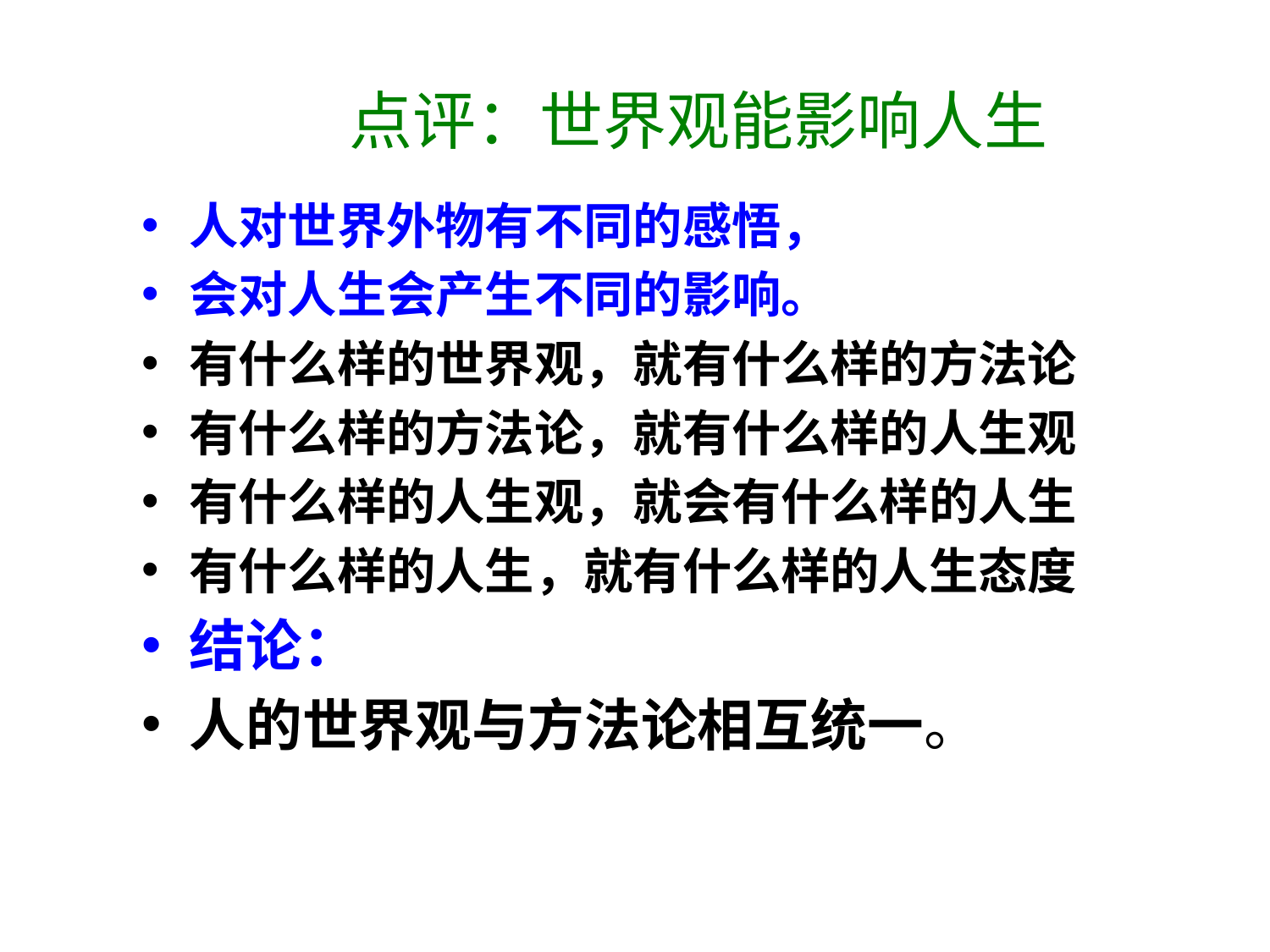

# 点评：世界观能影响人生
人对世界外物有不同的感悟，
会对人生会产生不同的影响。
有什么样的世界观，就有什么样的方法论
有什么样的方法论，就有什么样的人生观
有什么样的人生观，就会有什么样的人生
有什么样的人生，就有什么样的人生态度
结论：
人的世界观与方法论相互统一。